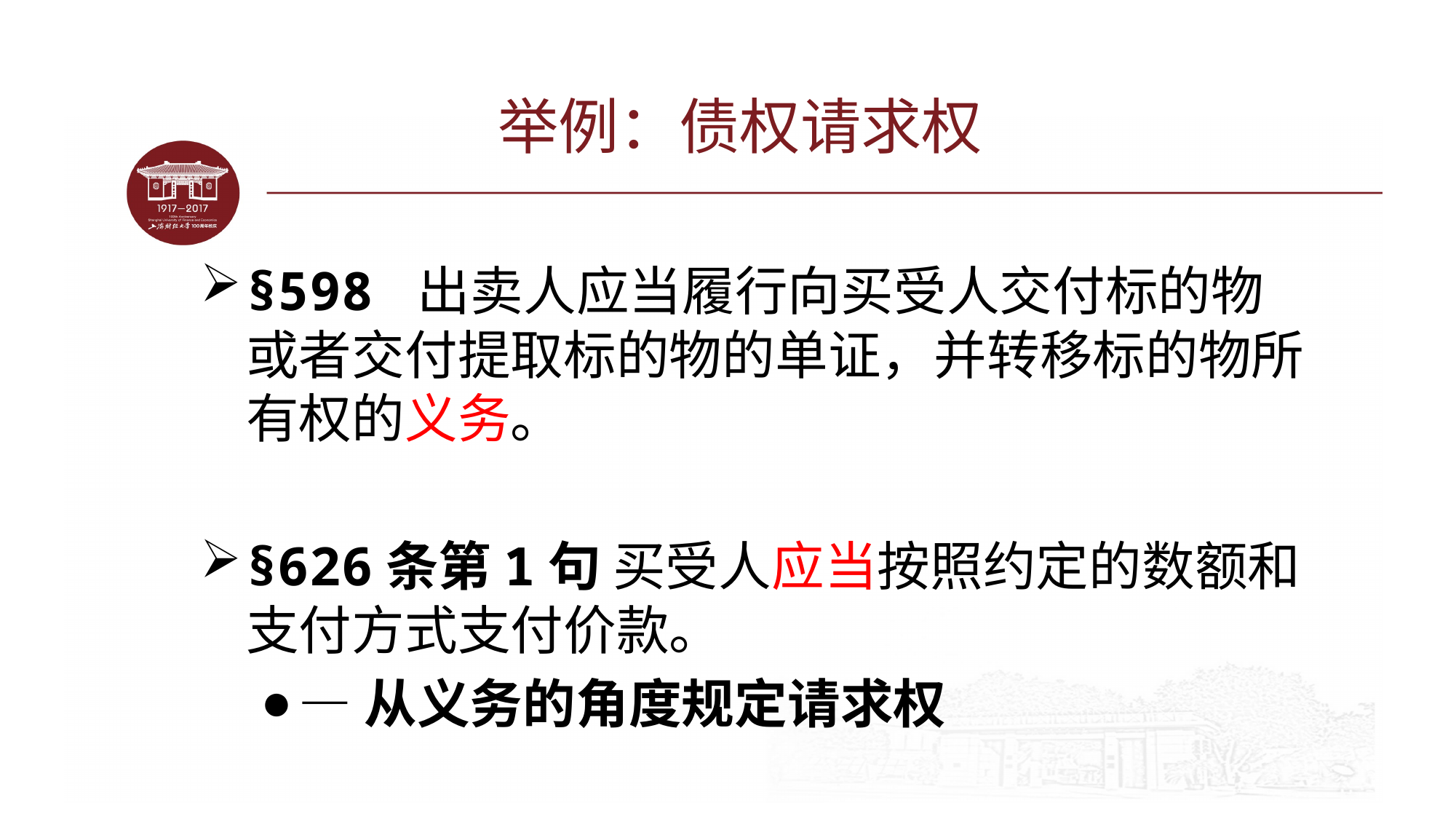

# 举例：债权请求权
§598 出卖人应当履行向买受人交付标的物或者交付提取标的物的单证，并转移标的物所有权的义务。

§626条第1句 买受人应当按照约定的数额和支付方式支付价款。
—从义务的角度规定请求权